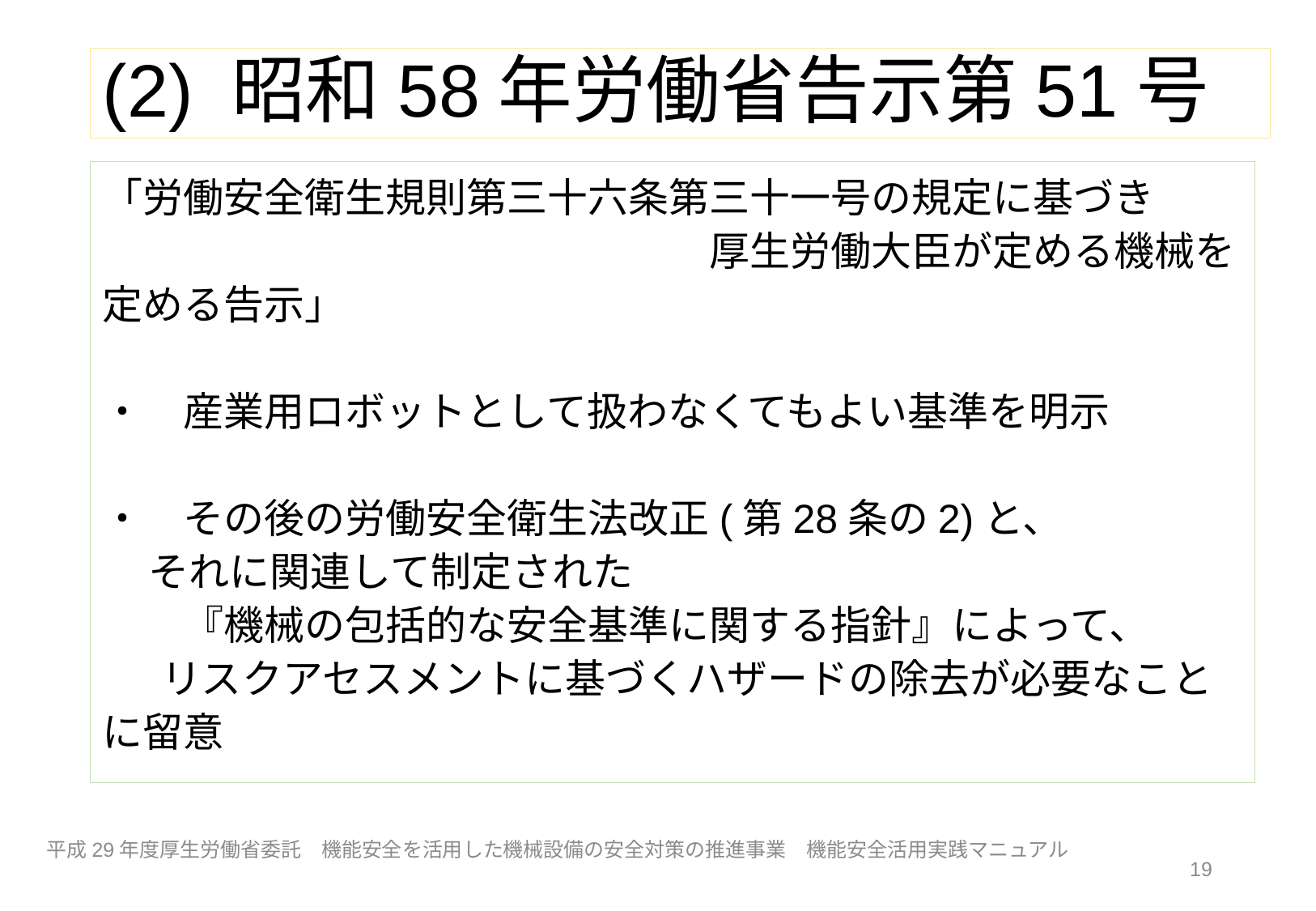

# (2) 昭和58年労働省告示第51号
「労働安全衛生規則第三十六条第三十一号の規定に基づき
　　　　　　　　　　　　　　　厚生労働大臣が定める機械を定める告示」

・　産業用ロボットとして扱わなくてもよい基準を明示

・　その後の労働安全衛生法改正(第28条の2)と、
    それに関連して制定された
　　『機械の包括的な安全基準に関する指針』によって、
　  リスクアセスメントに基づくハザードの除去が必要なことに留意
平成29年度厚生労働省委託　機能安全を活用した機械設備の安全対策の推進事業　機能安全活用実践マニュアル
19